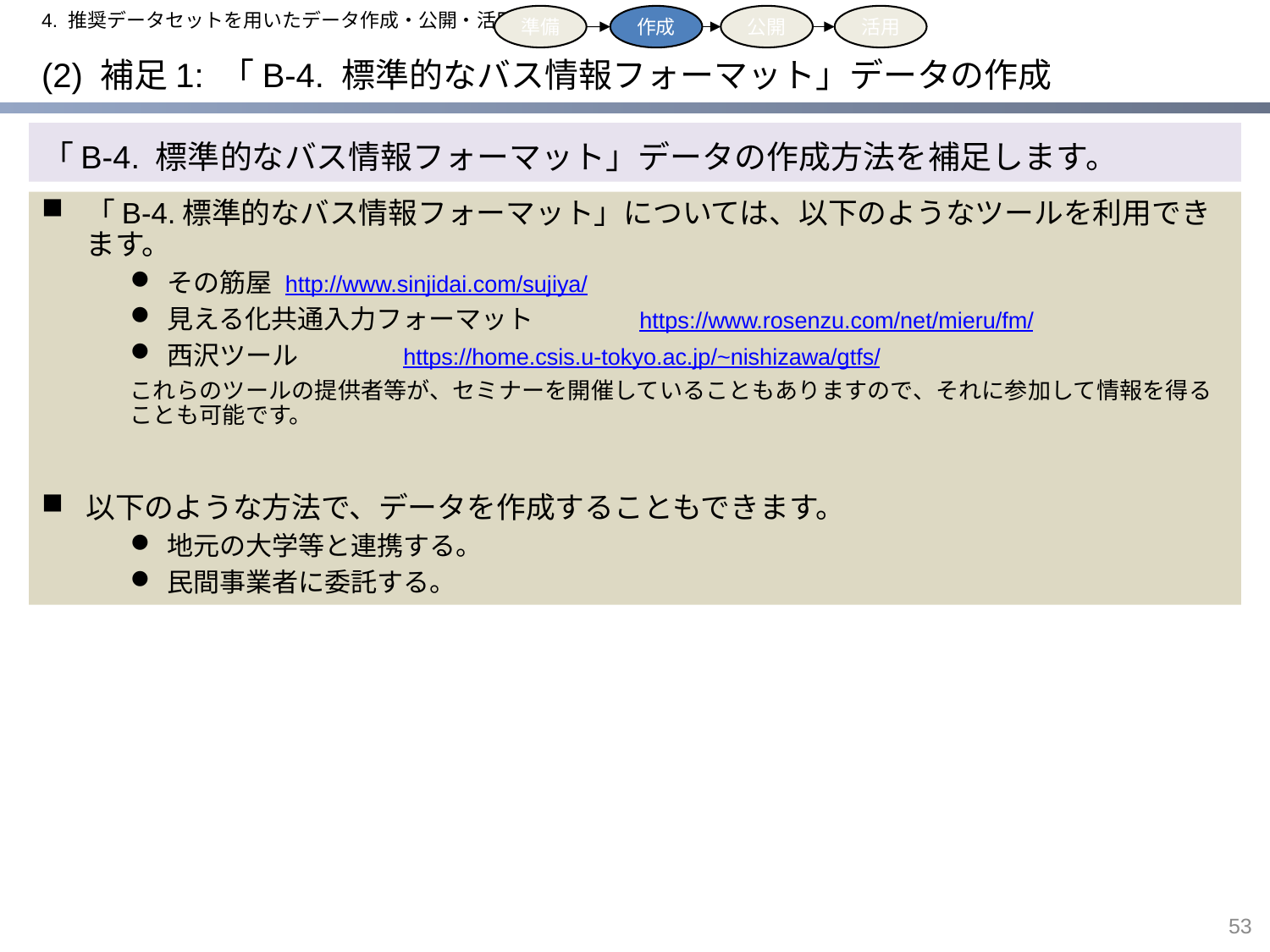

4. 推奨データセットを用いたデータ作成・公開・活用手法
公開
活用
準備
作成
# (2) 補足1: 「B-4. 標準的なバス情報フォーマット」データの作成
「B-4. 標準的なバス情報フォーマット」データの作成方法を補足します。
「B-4.標準的なバス情報フォーマット」については、以下のようなツールを利用できます。
その筋屋			http://www.sinjidai.com/sujiya/
見える化共通入力フォーマット	https://www.rosenzu.com/net/mieru/fm/
西沢ツール		https://home.csis.u-tokyo.ac.jp/~nishizawa/gtfs/
これらのツールの提供者等が、セミナーを開催していることもありますので、それに参加して情報を得ることも可能です。

以下のような方法で、データを作成することもできます。
地元の大学等と連携する。
民間事業者に委託する。